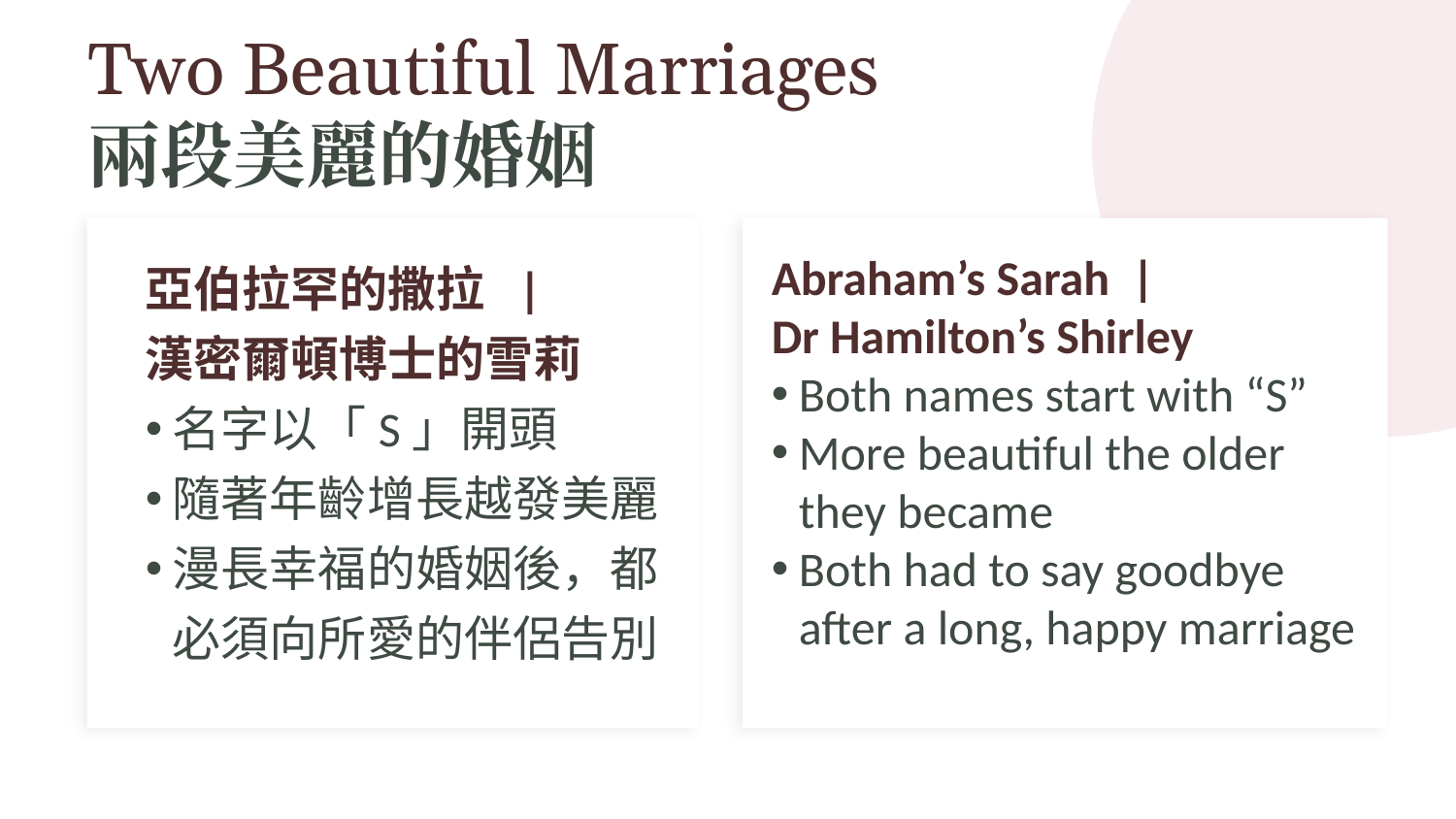

Two Beautiful Marriages
兩段美麗的婚姻

亞伯拉罕的撒拉  |
漢密爾頓博士的雪莉
名字以「S」開頭
隨著年齡增長越發美麗
漫長幸福的婚姻後，都必須向所愛的伴侶告別
Abraham’s Sarah  |
Dr Hamilton’s Shirley
Both names start with “S”
More beautiful the older they became
Both had to say goodbye after a long, happy marriage